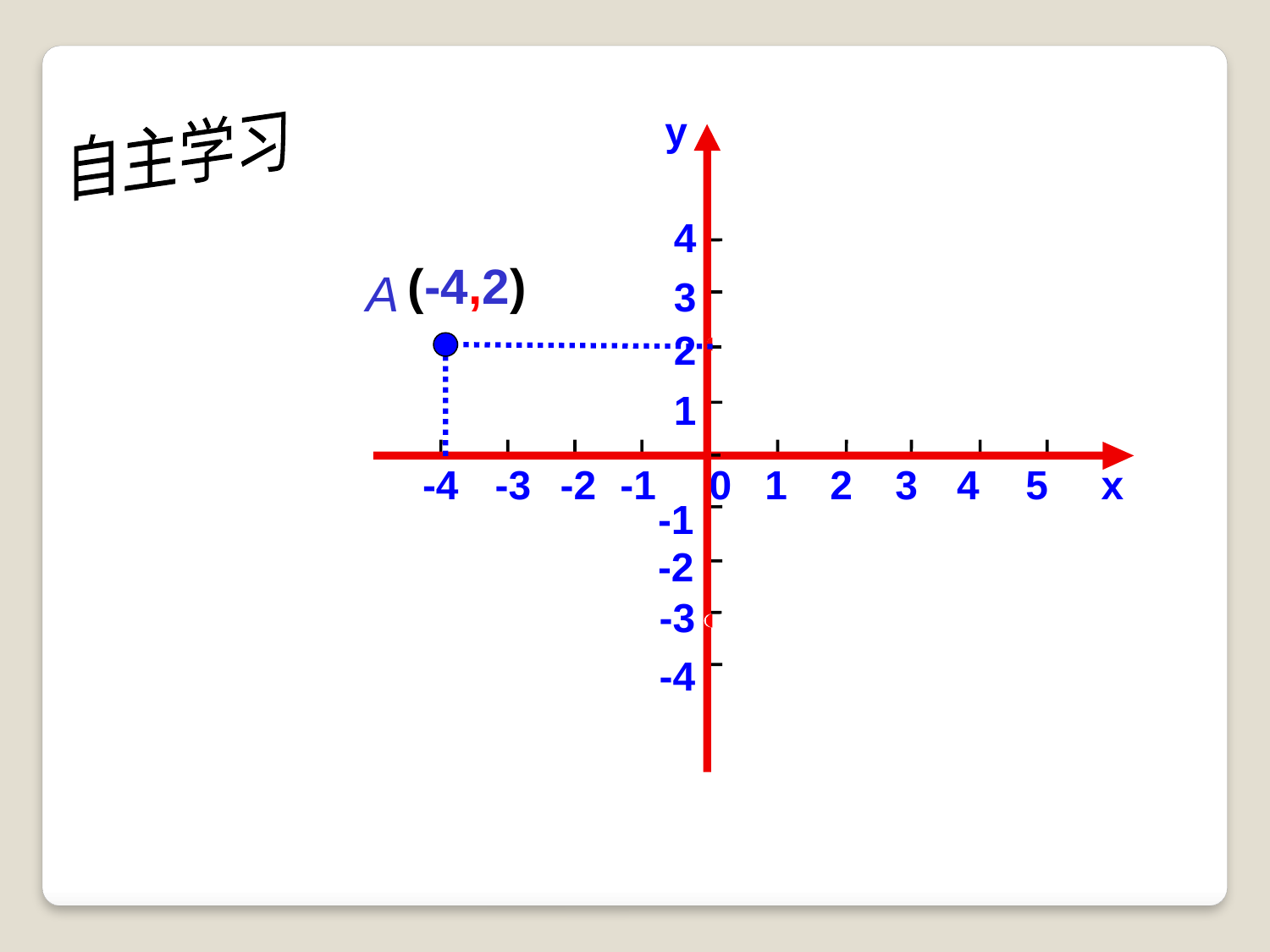

自主学习
y

4

3

2

1

-4
-3
-2
-1
0
1
2
3
4
5
x
-1

-2

-3

-4

(-4,2)
A